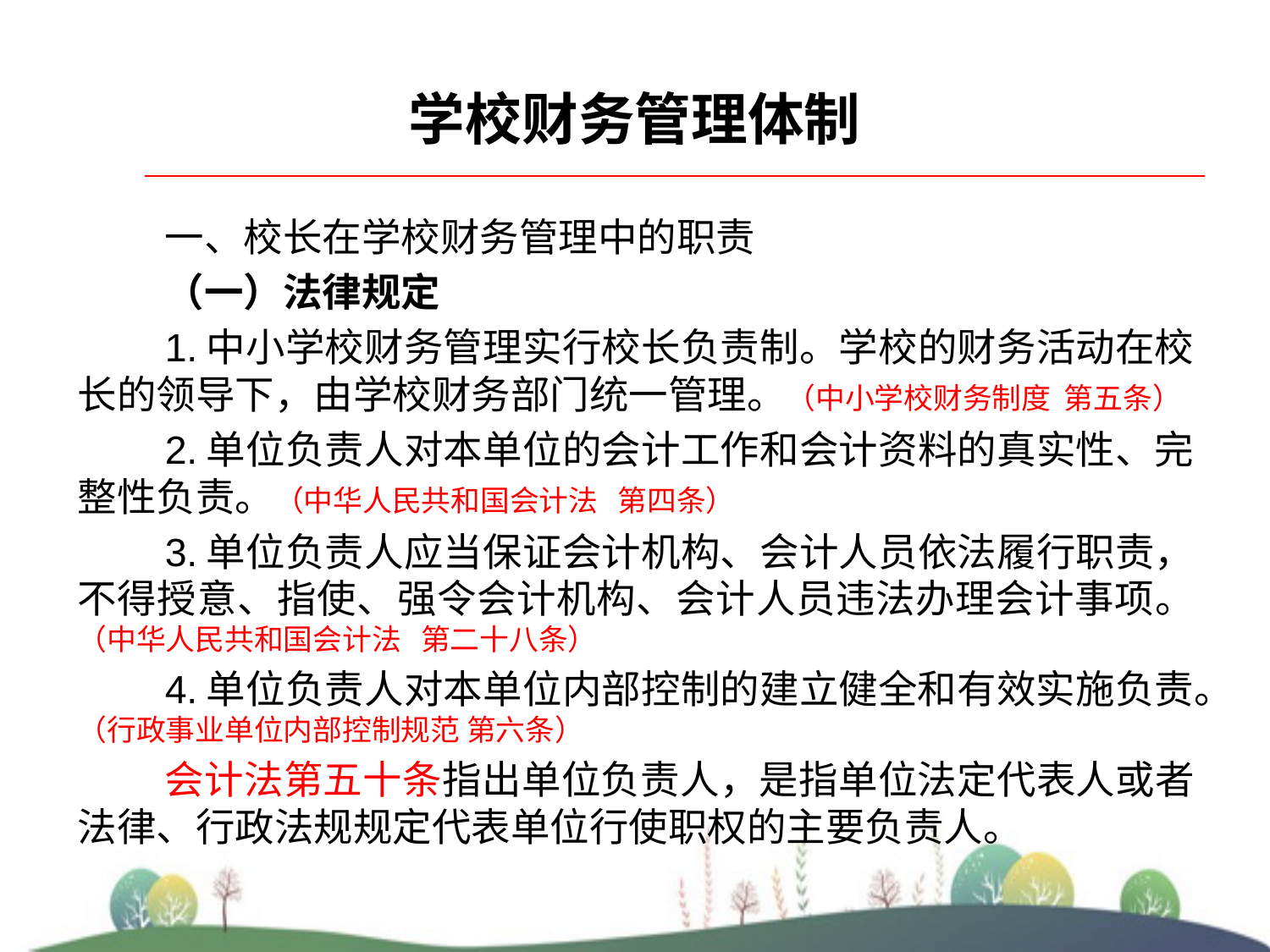

# 学校财务管理体制
一、校长在学校财务管理中的职责
（一）法律规定
1.中小学校财务管理实行校长负责制。学校的财务活动在校长的领导下，由学校财务部门统一管理。（中小学校财务制度  第五条）
2.单位负责人对本单位的会计工作和会计资料的真实性、完整性负责。（中华人民共和国会计法   第四条）
3.单位负责人应当保证会计机构、会计人员依法履行职责，不得授意、指使、强令会计机构、会计人员违法办理会计事项。 （中华人民共和国会计法   第二十八条）
4.单位负责人对本单位内部控制的建立健全和有效实施负责。（行政事业单位内部控制规范 第六条）
会计法第五十条指出单位负责人，是指单位法定代表人或者法律、行政法规规定代表单位行使职权的主要负责人。